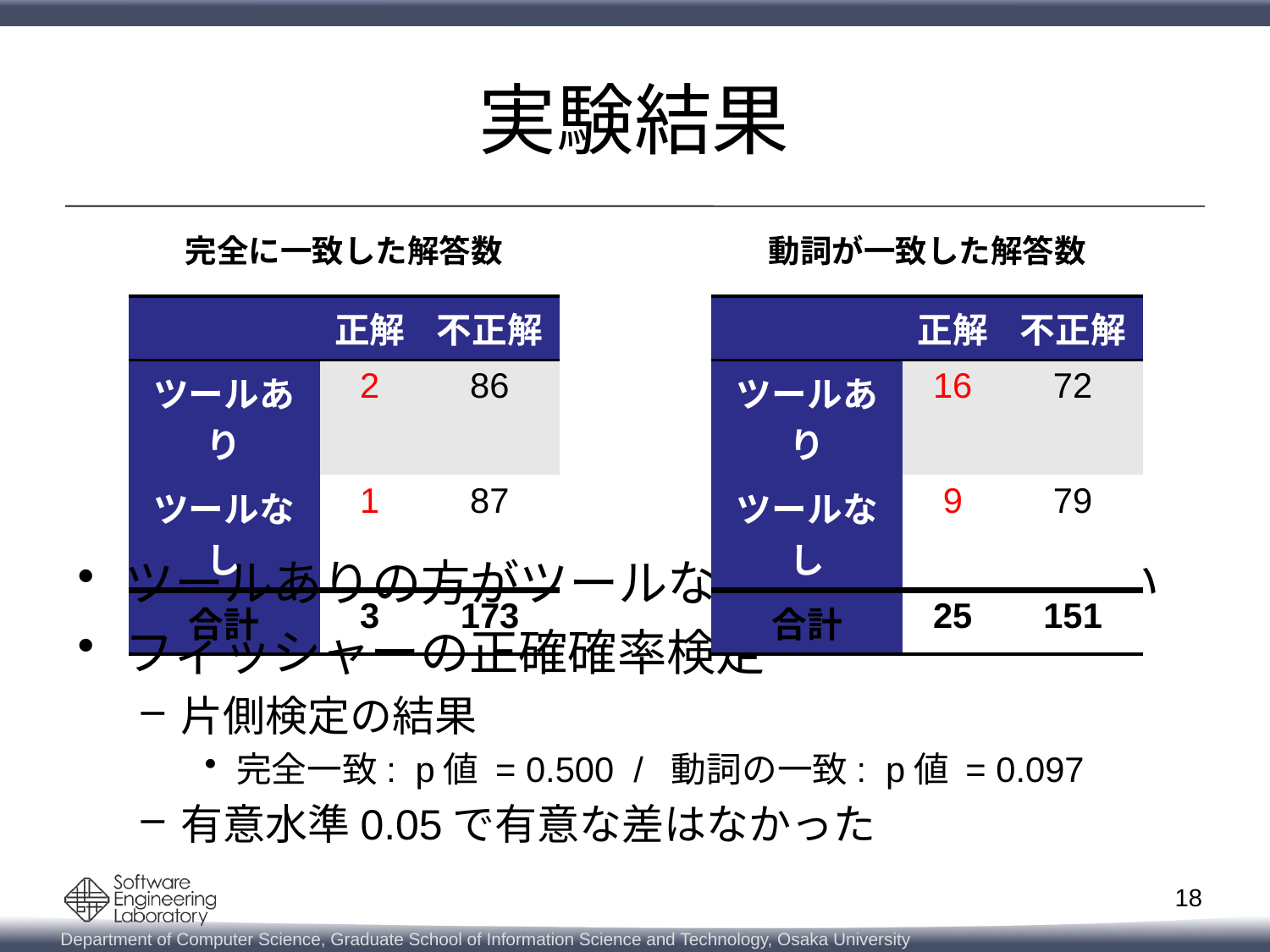

# 実験結果
完全に一致した解答数
動詞が一致した解答数
|  | 正解 | 不正解 |
| --- | --- | --- |
| ツールあり | 2 | 86 |
| ツールなし | 1 | 87 |
| 合計 | 3 | 173 |
|  | 正解 | 不正解 |
| --- | --- | --- |
| ツールあり | 16 | 72 |
| ツールなし | 9 | 79 |
| 合計 | 25 | 151 |
ツールありの方がツールなしより正解数が多い
フィッシャーの正確確率検定
片側検定の結果
完全一致:  p値 = 0.500  /  動詞の一致:  p値 = 0.097
有意水準0.05で有意な差はなかった
18